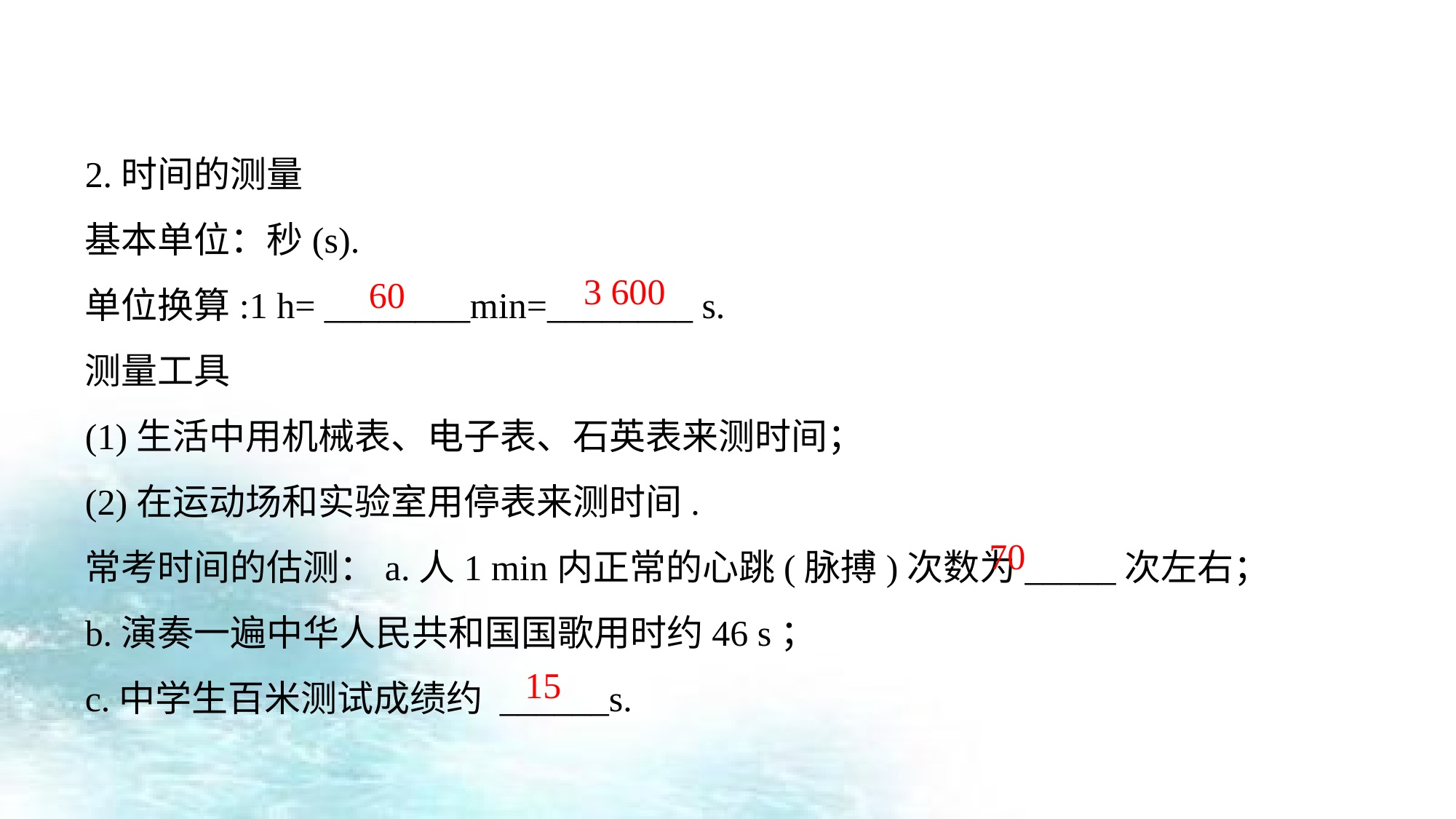

2.时间的测量
基本单位：秒(s).
单位换算:1 h= ________min=________ s.
测量工具
(1)生活中用机械表、电子表、石英表来测时间；
(2)在运动场和实验室用停表来测时间.
常考时间的估测：a.人1 min内正常的心跳(脉搏)次数为_____次左右；
b.演奏一遍中华人民共和国国歌用时约46 s；
c.中学生百米测试成绩约 ______s.
3 600
60
70
15